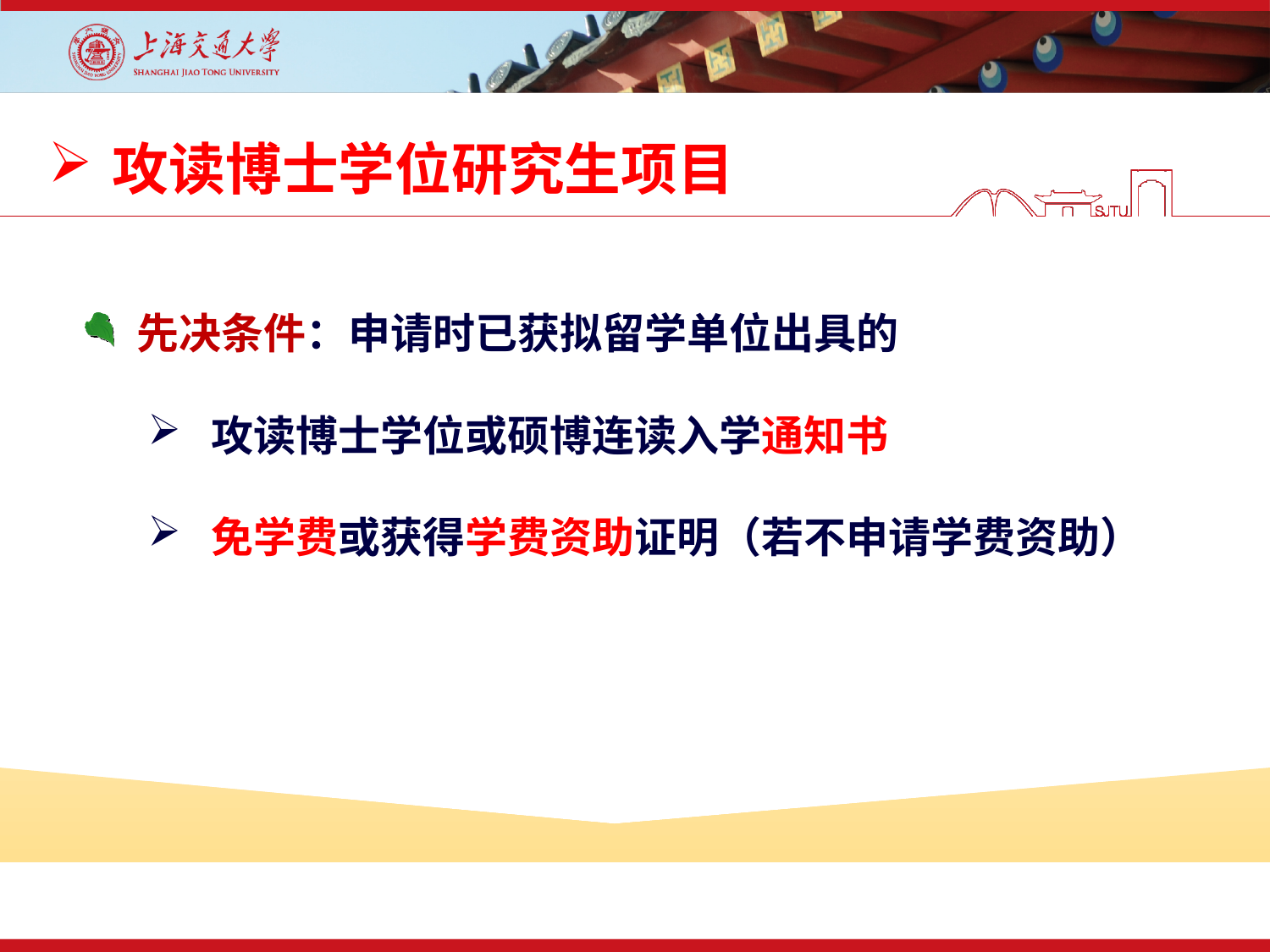

# 攻读博士学位研究生项目
 先决条件：申请时已获拟留学单位出具的
攻读博士学位或硕博连读入学通知书
免学费或获得学费资助证明（若不申请学费资助）